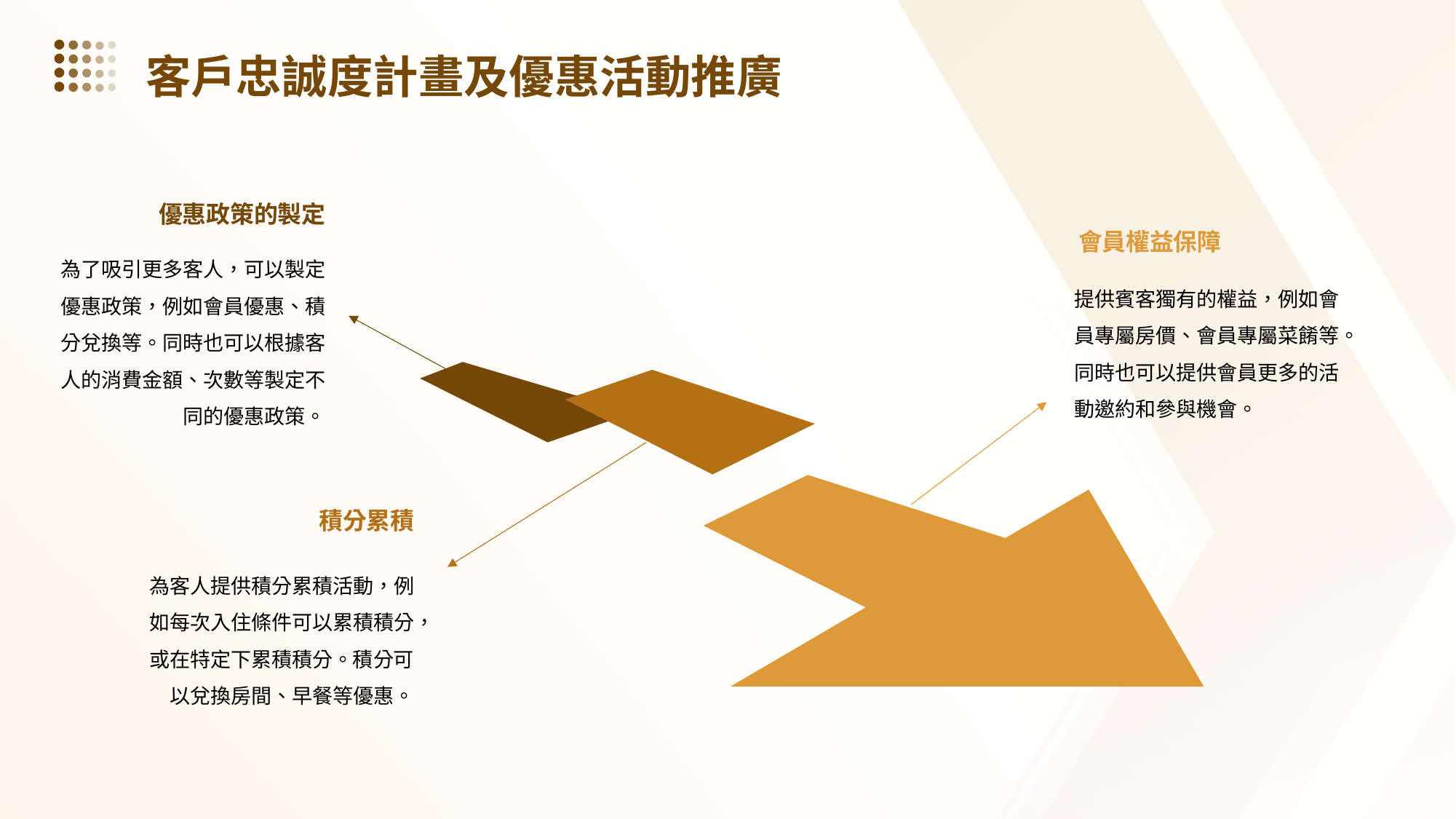

客戶忠誠度計畫及優惠活動推廣

優惠政策的製定
會員權益保障
為了吸引更多客人，可以製定優惠政策，例如會員優惠、積分兌換等。同時也可以根據客人的消費金額、次數等製定不同的優惠政策。
提供賓客獨有的權益，例如會員專屬房價、會員專屬菜餚等。同時也可以提供會員更多的活動邀約和參與機會。

積分累積
為客人提供積分累積活動，例如每次入住條件可以累積積分，或在特定下累積積分。積分可以兌換房間、早餐等優惠。